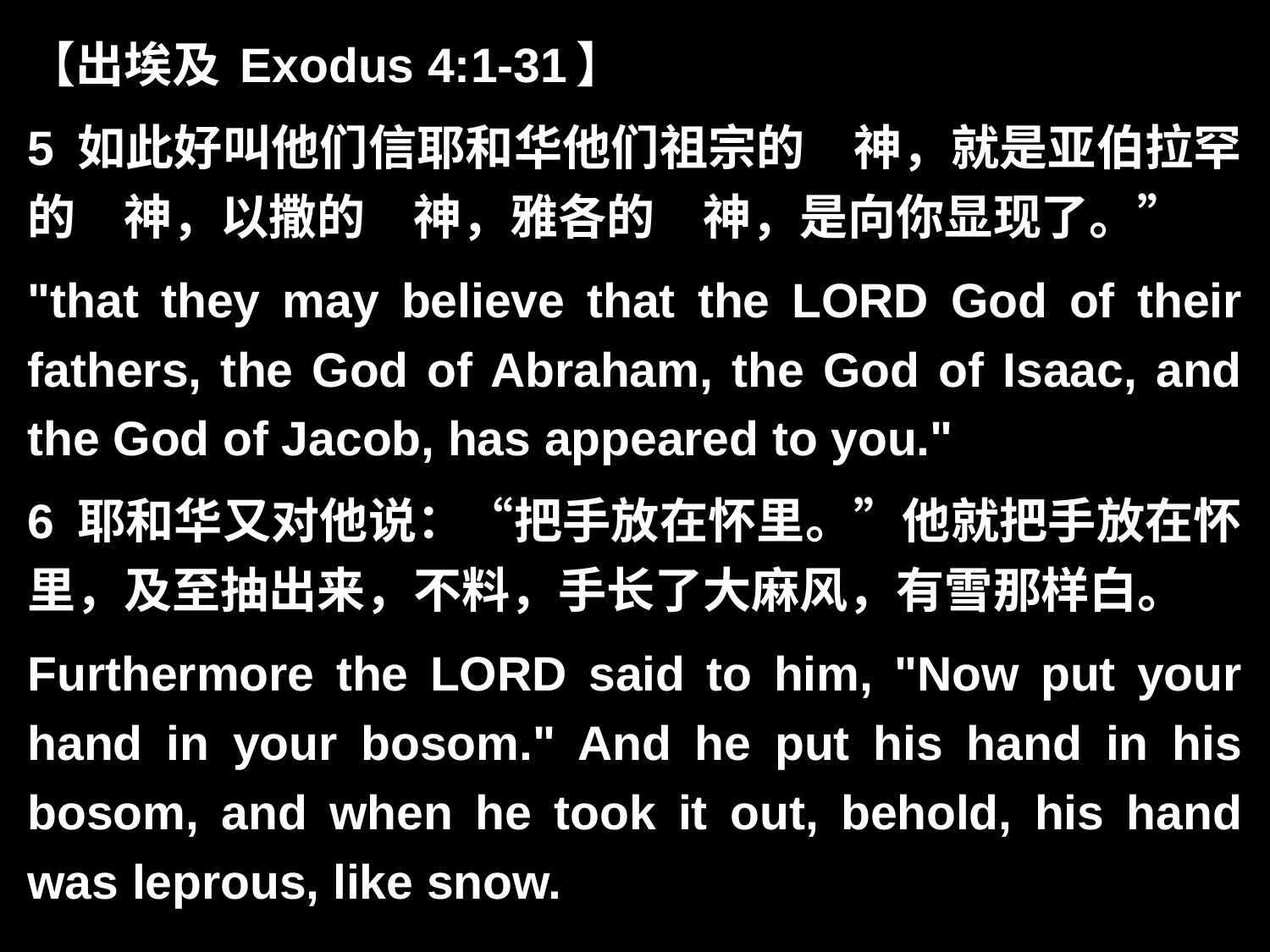

【出埃及 Exodus 4:1-31】
5 如此好叫他们信耶和华他们祖宗的　神，就是亚伯拉罕的　神，以撒的　神，雅各的　神，是向你显现了。”
"that they may believe that the LORD God of their fathers, the God of Abraham, the God of Isaac, and the God of Jacob, has appeared to you."
6 耶和华又对他说：“把手放在怀里。”他就把手放在怀里，及至抽出来，不料，手长了大麻风，有雪那样白。
Furthermore the LORD said to him, "Now put your hand in your bosom." And he put his hand in his bosom, and when he took it out, behold, his hand was leprous, like snow.